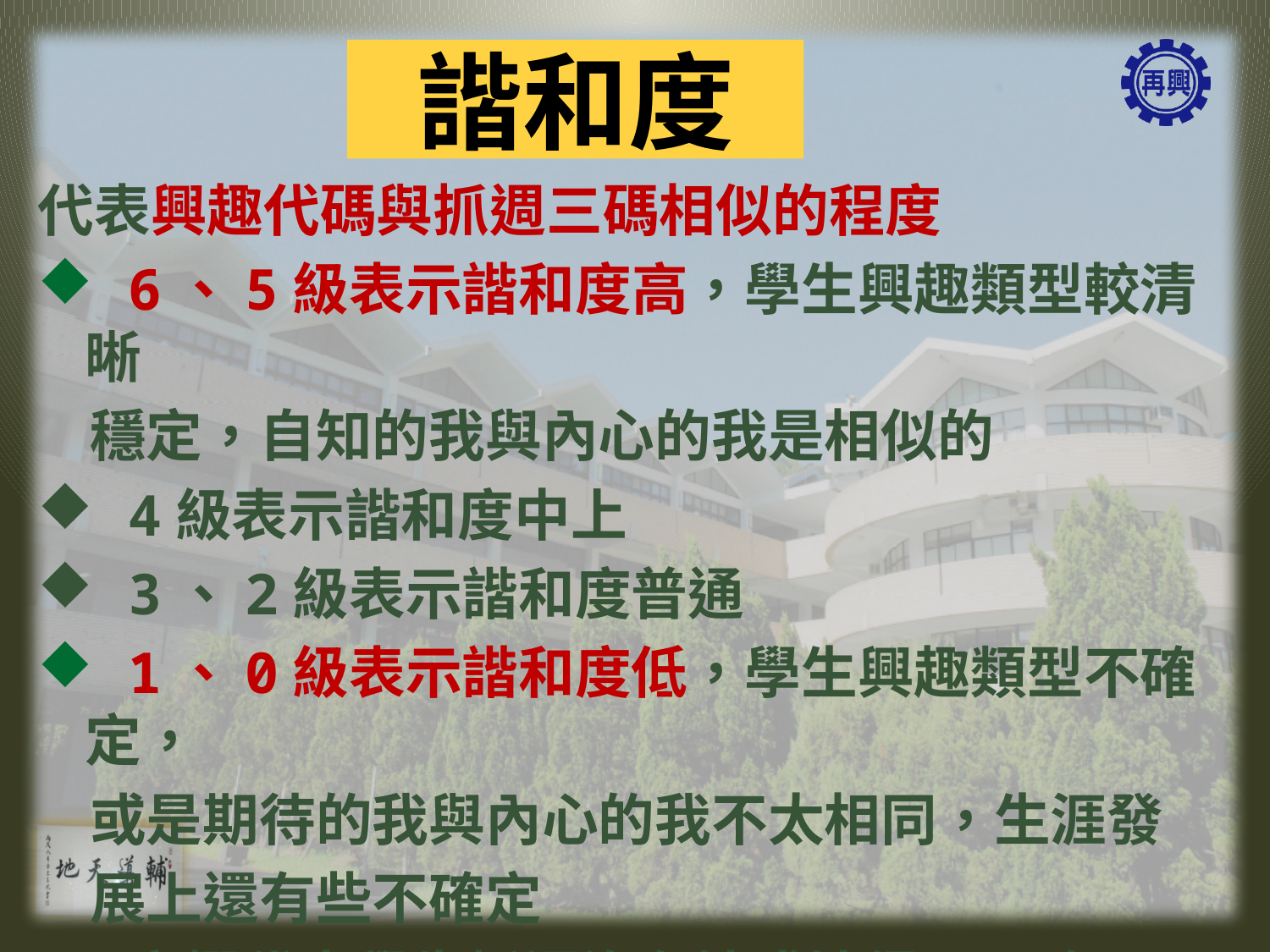

諧和度
代表興趣代碼與抓週三碼相似的程度
 6、5級表示諧和度高，學生興趣類型較清晰
   穩定，自知的我與內心的我是相似的
 4級表示諧和度中上
 3、2級表示諧和度普通
 1、0級表示諧和度低，學生興趣類型不確定，
   或是期待的我與內心的我不太相同，生涯發
   展上還有些不確定
      空欄代表學生抓週沒有填或填得不正確